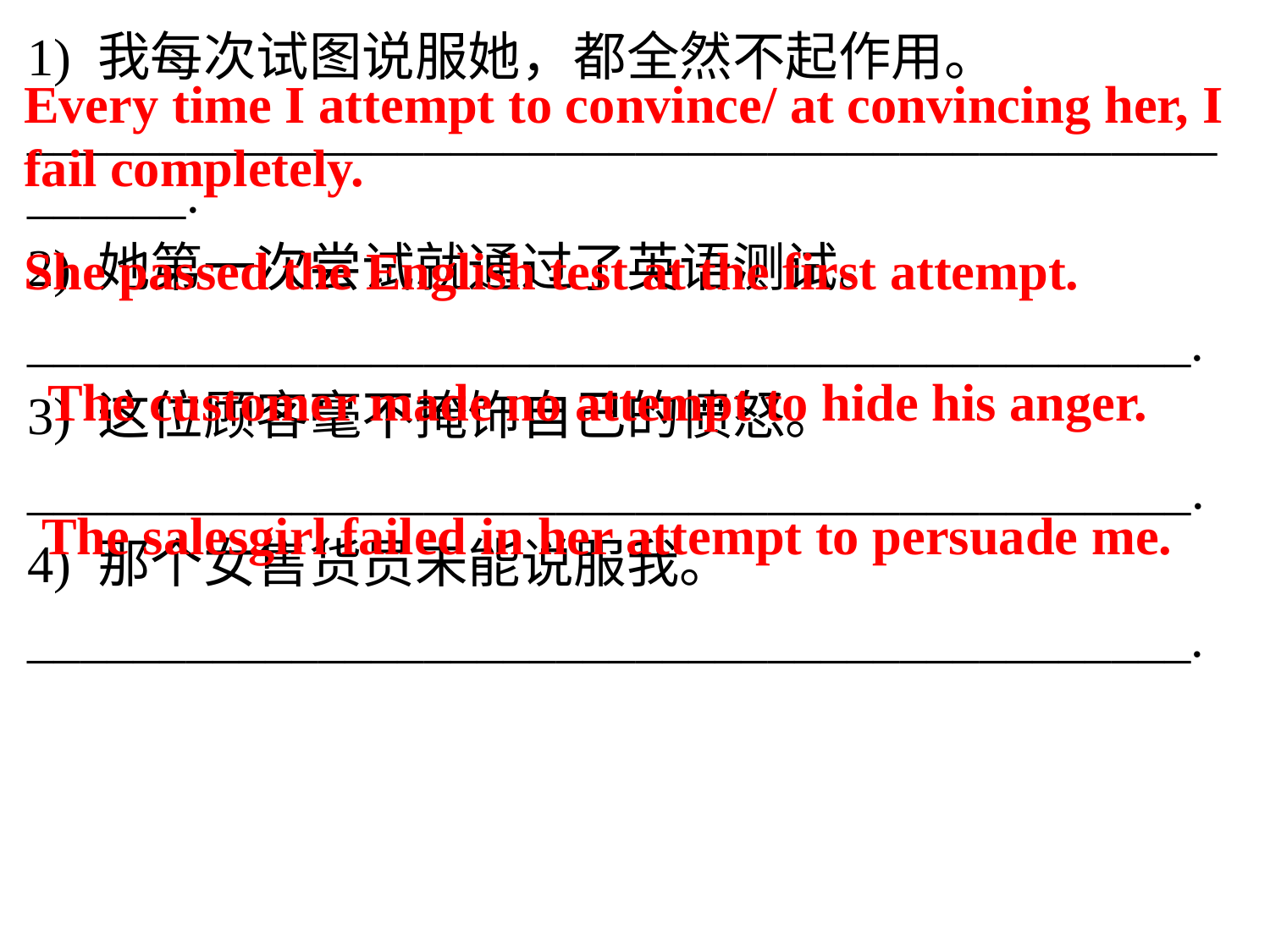

1) 我每次试图说服她，都全然不起作用。
___________________________________________________.
2) 她第一次尝试就通过了英语测试。
____________________________________________.
3) 这位顾客毫不掩饰自己的愤怒。
____________________________________________.
4) 那个女售货员未能说服我。
____________________________________________.
Every time I attempt to convince/ at convincing her, I fail completely.
She passed the English test at the first attempt.
 The customer made no attempt to hide his anger.
The salesgirl failed in her attempt to persuade me.